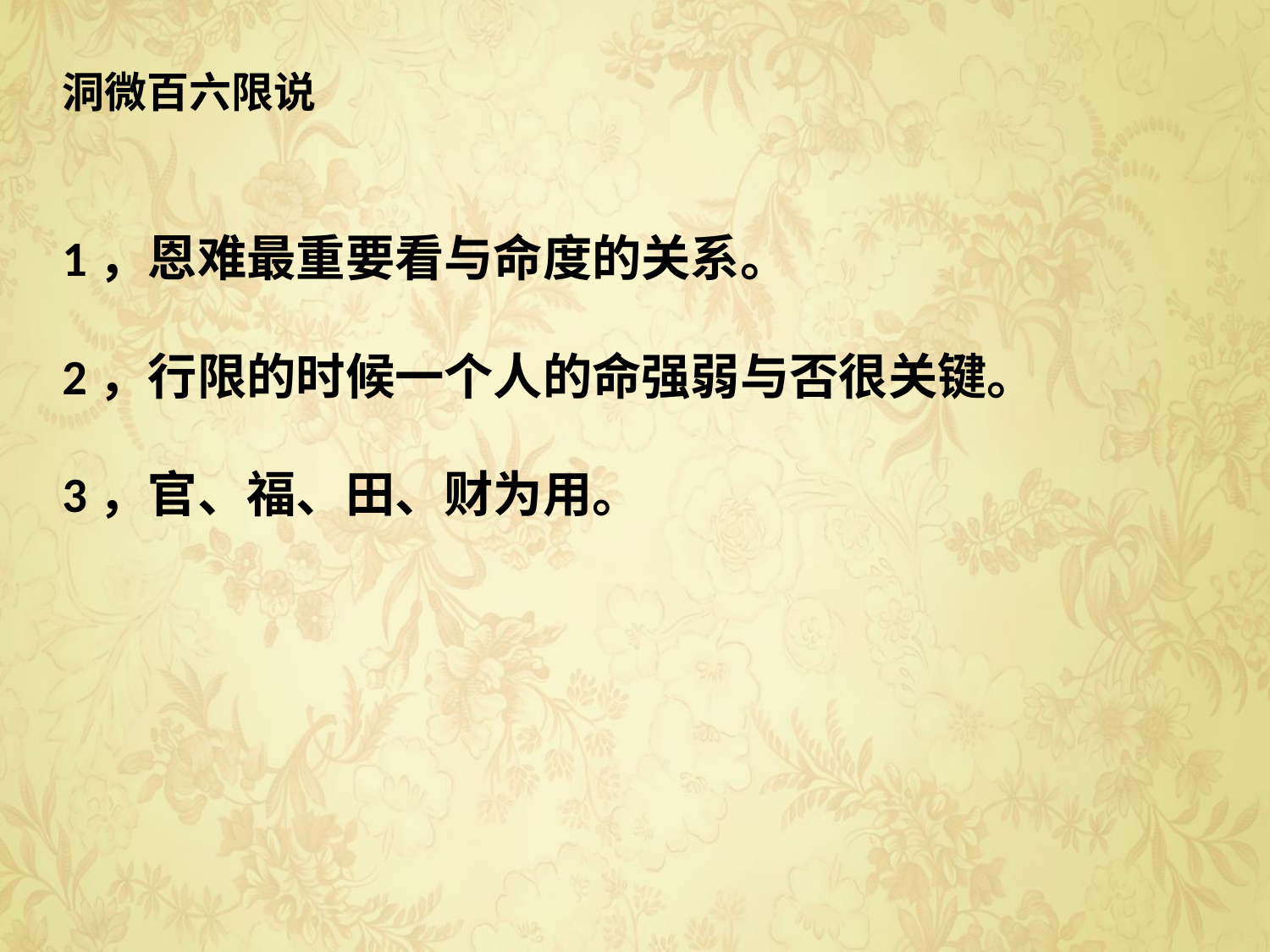

洞微百六限说

1，恩难最重要看与命度的关系。

2，行限的时候一个人的命强弱与否很关键。

3，官、福、田、财为用。